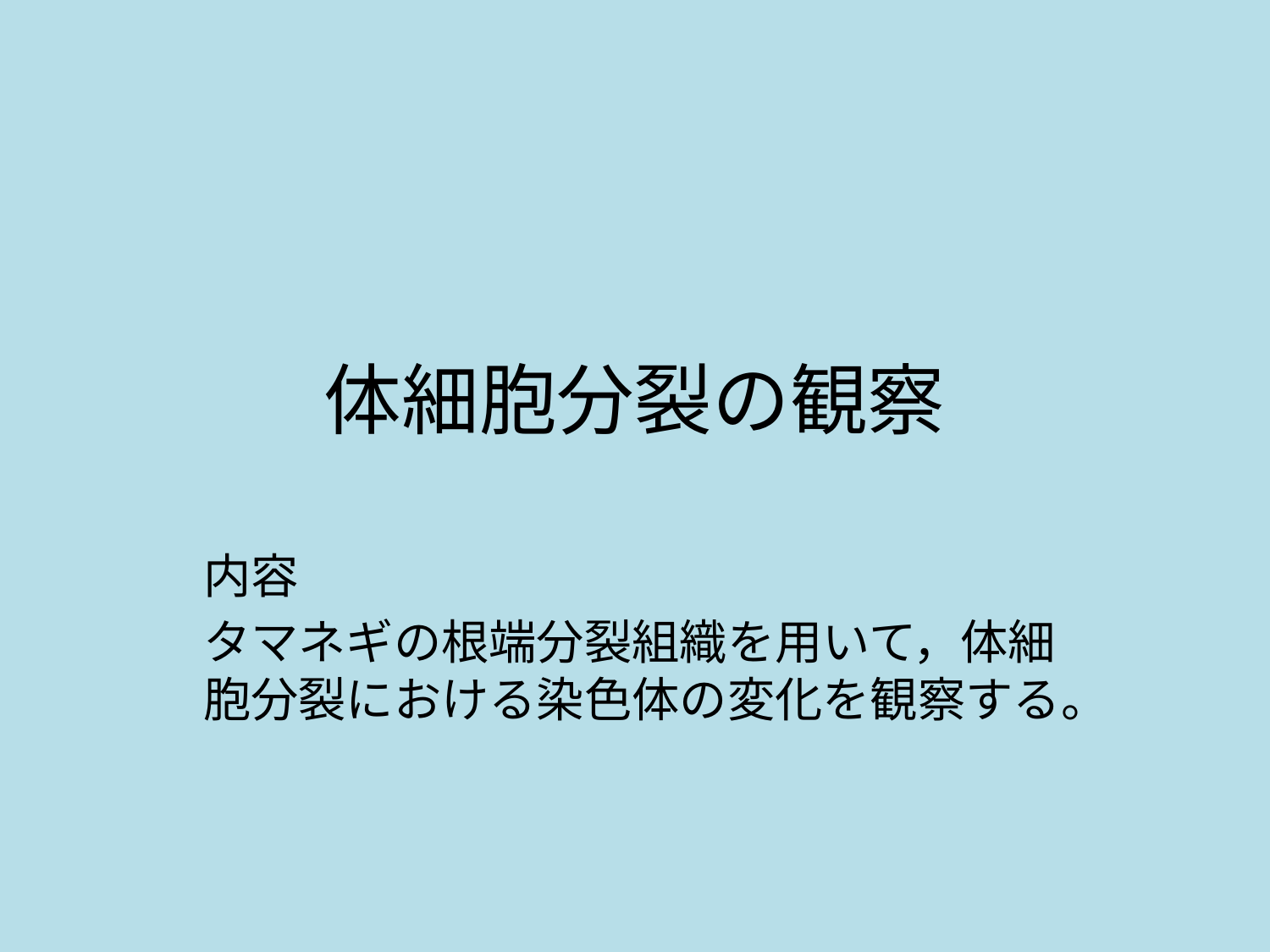

# 体細胞分裂の観察
内容
タマネギの根端分裂組織を用いて，体細胞分裂における染色体の変化を観察する。